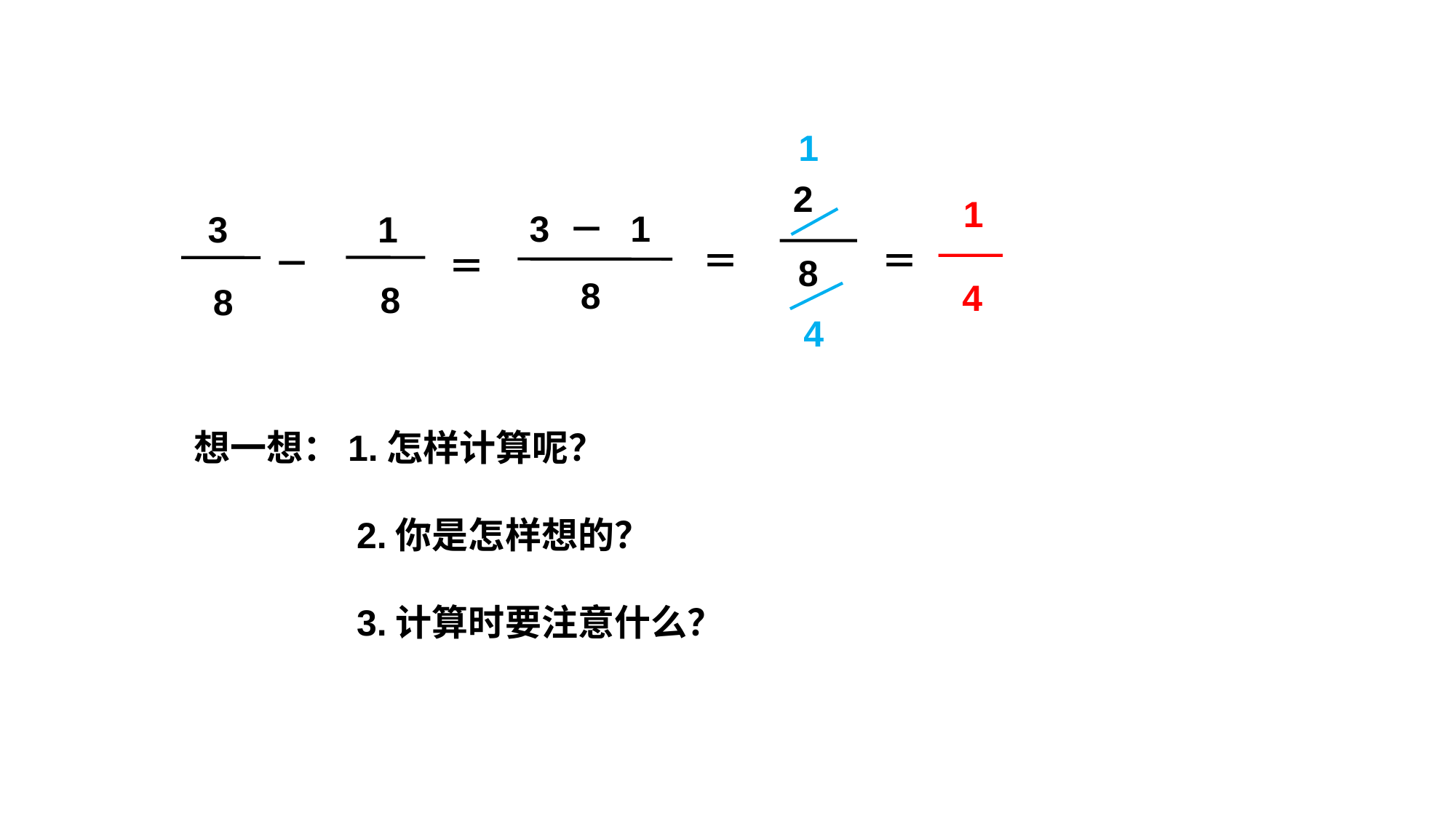

1
 2
 8

 1
 4

1
3
－
3

 8
1

 8
－
＝

＝
＝
 8

4
想一想：1.怎样计算呢？
                2.你是怎样想的？
                3.计算时要注意什么？